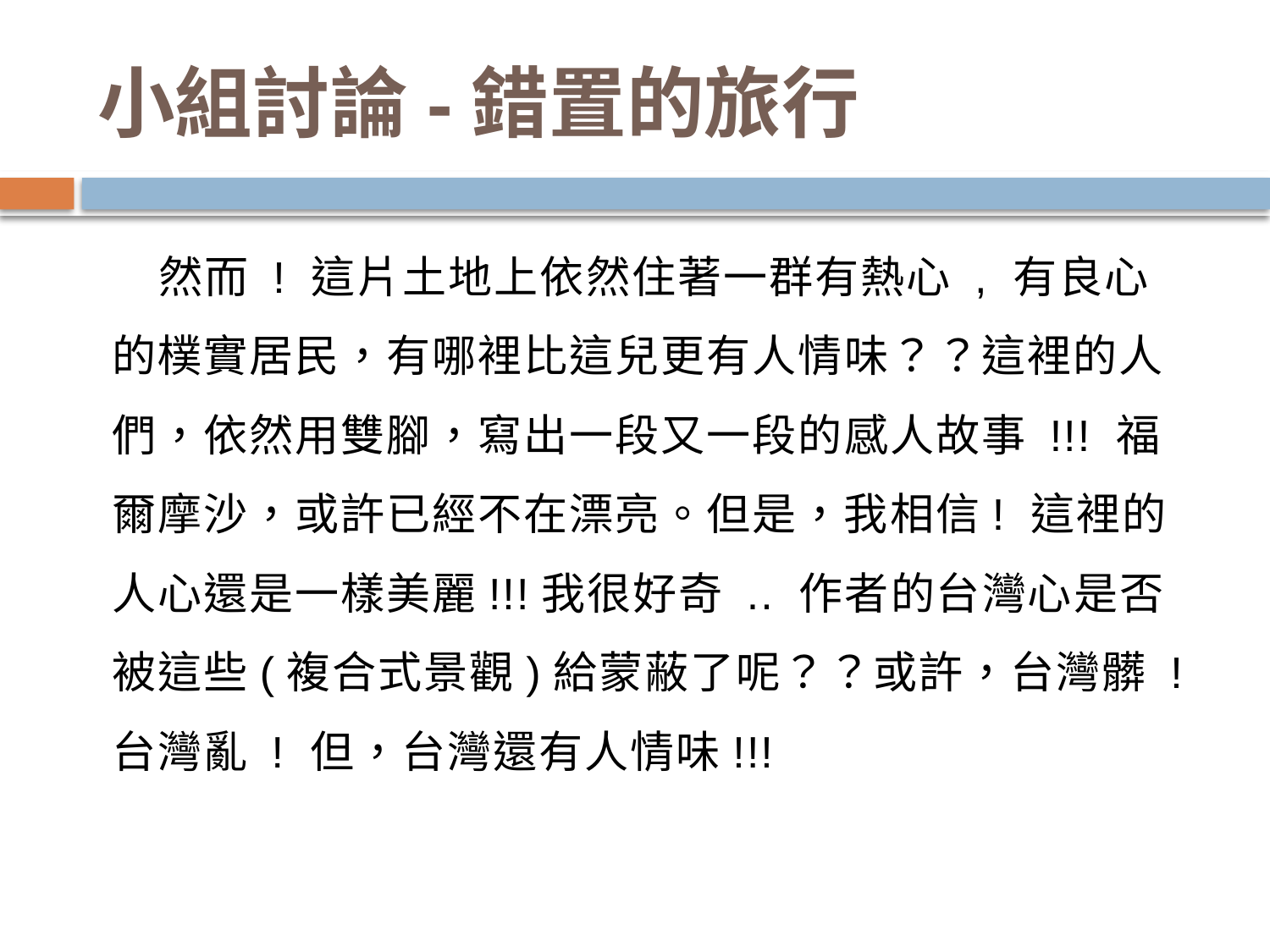

# 小組討論-錯置的旅行
　　然而 ! 這片土地上依然住著一群有熱心 , 有良心的樸實居民，有哪裡比這兒更有人情味？？這裡的人們，依然用雙腳，寫出一段又一段的感人故事 !!! 福爾摩沙，或許已經不在漂亮。但是，我相信! 這裡的人心還是一樣美麗!!!我很好奇 .. 作者的台灣心是否被這些(複合式景觀)給蒙蔽了呢？？或許，台灣髒 ! 台灣亂 ! 但，台灣還有人情味!!!